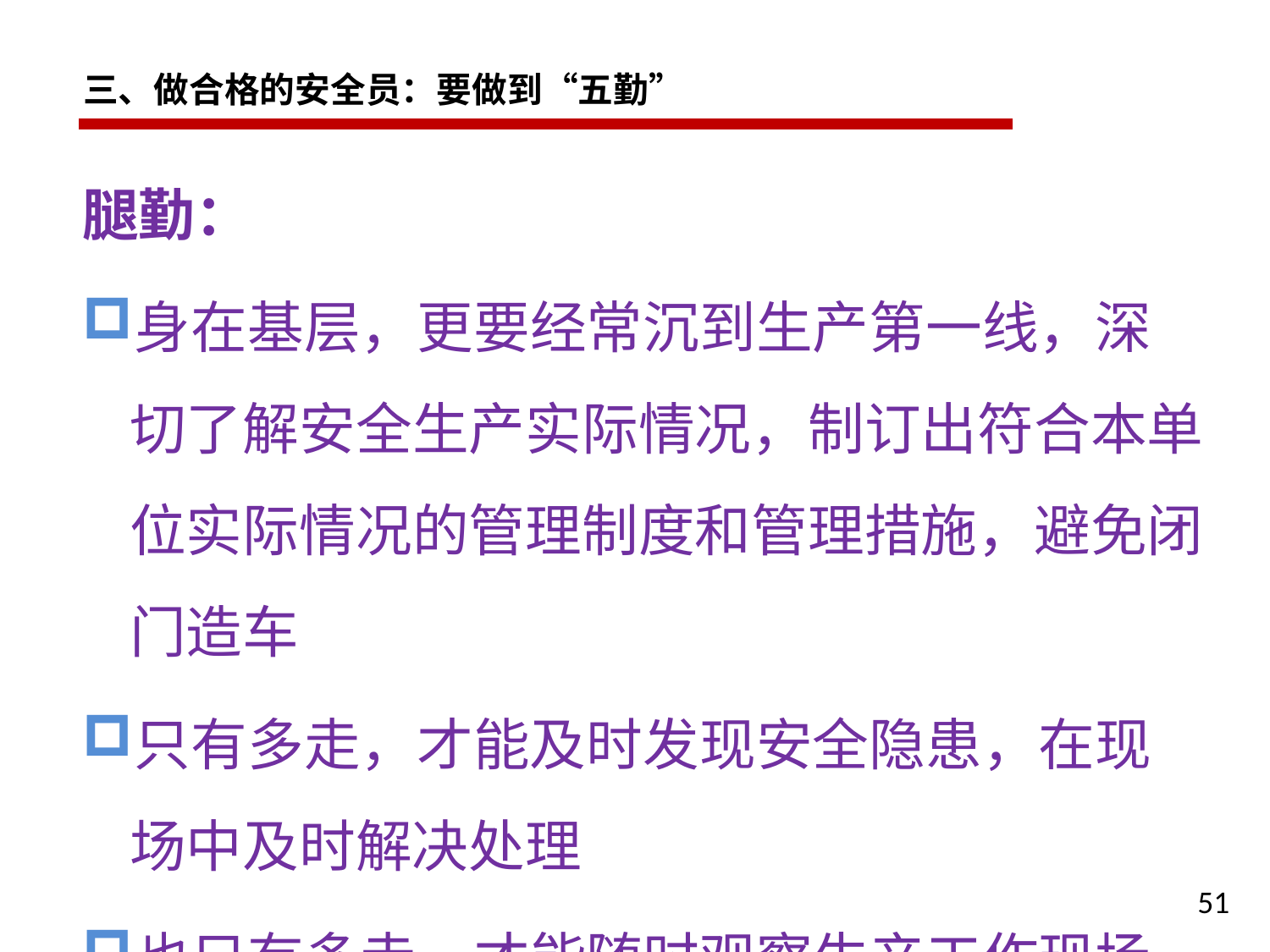

三、做合格的安全员：要做到“五勤”

腿勤：
身在基层，更要经常沉到生产第一线，深切了解安全生产实际情况，制订出符合本单位实际情况的管理制度和管理措施，避免闭门造车
只有多走，才能及时发现安全隐患，在现场中及时解决处理
也只有多走，才能随时观察生产工作现场出现的变化，掌握新情况，做到心中有本“安全帐”，脑子里有张“活地图”，对部门安全生产情况了如指掌，而不是一知半解。